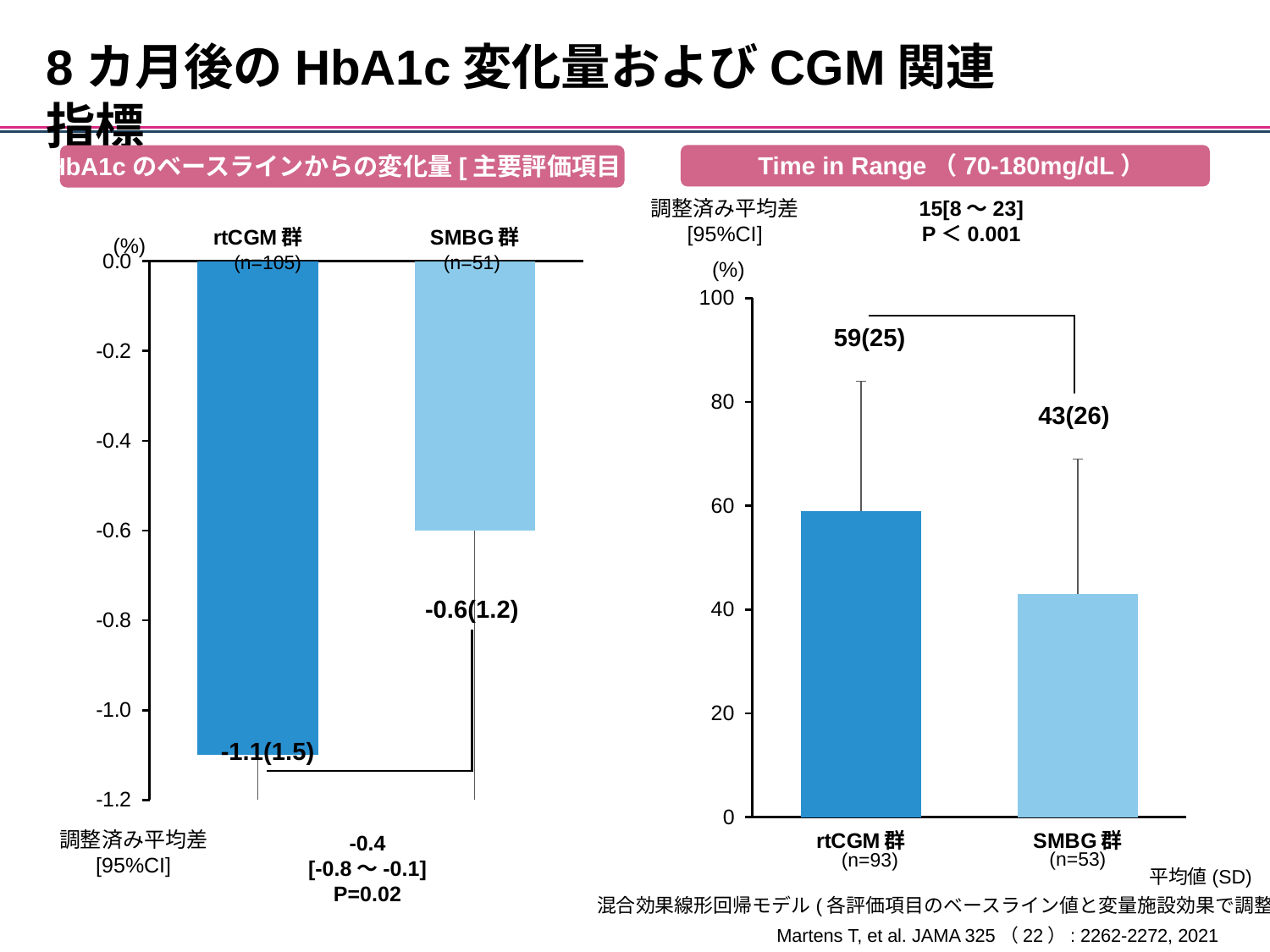

8カ月後のHbA1c変化量およびCGM関連指標
Time in Range（70-180mg/dL）

HbA1cのベースラインからの変化量[主要評価項目]

調整済み平均差
[95%CI]
15[8～23]
P＜0.001

### Chart

| Category | ベースライン |
|---|---|
| rtCGM群 | -1.1 |
| SMBG群 | -0.6 |
(%)
(n=105)
(n=51)
(%)

### Chart

| Category | ベースライン |
|---|---|
| rtCGM群 | 59.0 |
| SMBG群 | 43.0 |
59(25)
43(26)
-0.6(1.2)
-1.1(1.5)
調整済み平均差
[95%CI]
-0.4
[-0.8～-0.1]
P=0.02
(n=53)
(n=93)
平均値(SD)
混合効果線形回帰モデル(各評価項目のベースライン値と変量施設効果で調整)
Martens T, et al. JAMA 325（22）: 2262-2272, 2021